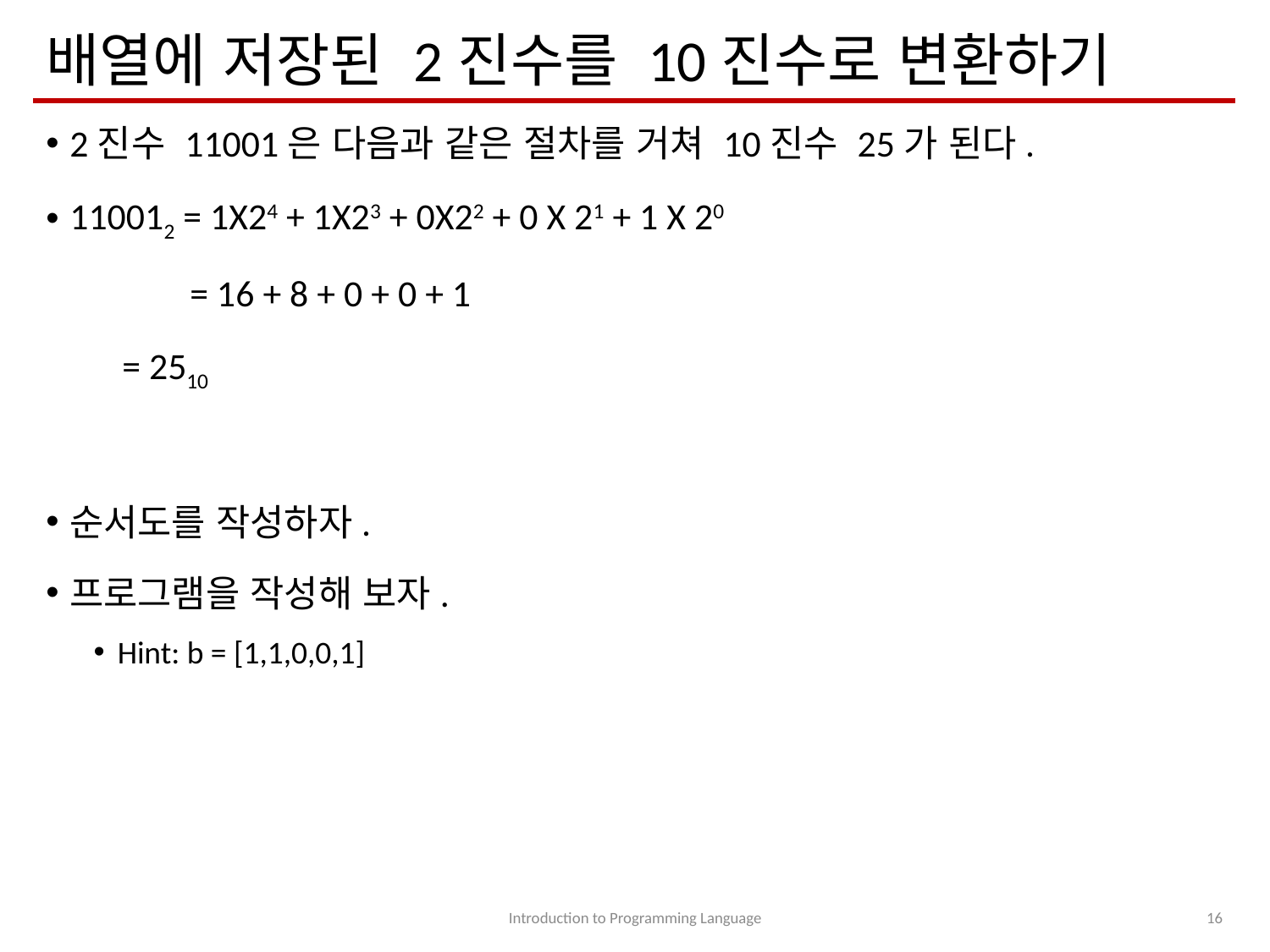

# 배열에 저장된 2진수를 10진수로 변환하기
2진수 11001은 다음과 같은 절차를 거쳐 10진수 25가 된다.
110012 = 1X24 + 1X23 + 0X22 + 0 X 21 + 1 X 20
	  = 16 + 8 + 0 + 0 + 1
         = 2510

순서도를 작성하자.
프로그램을 작성해 보자.
Hint: b = [1,1,0,0,1]

Introduction to Programming Language
16